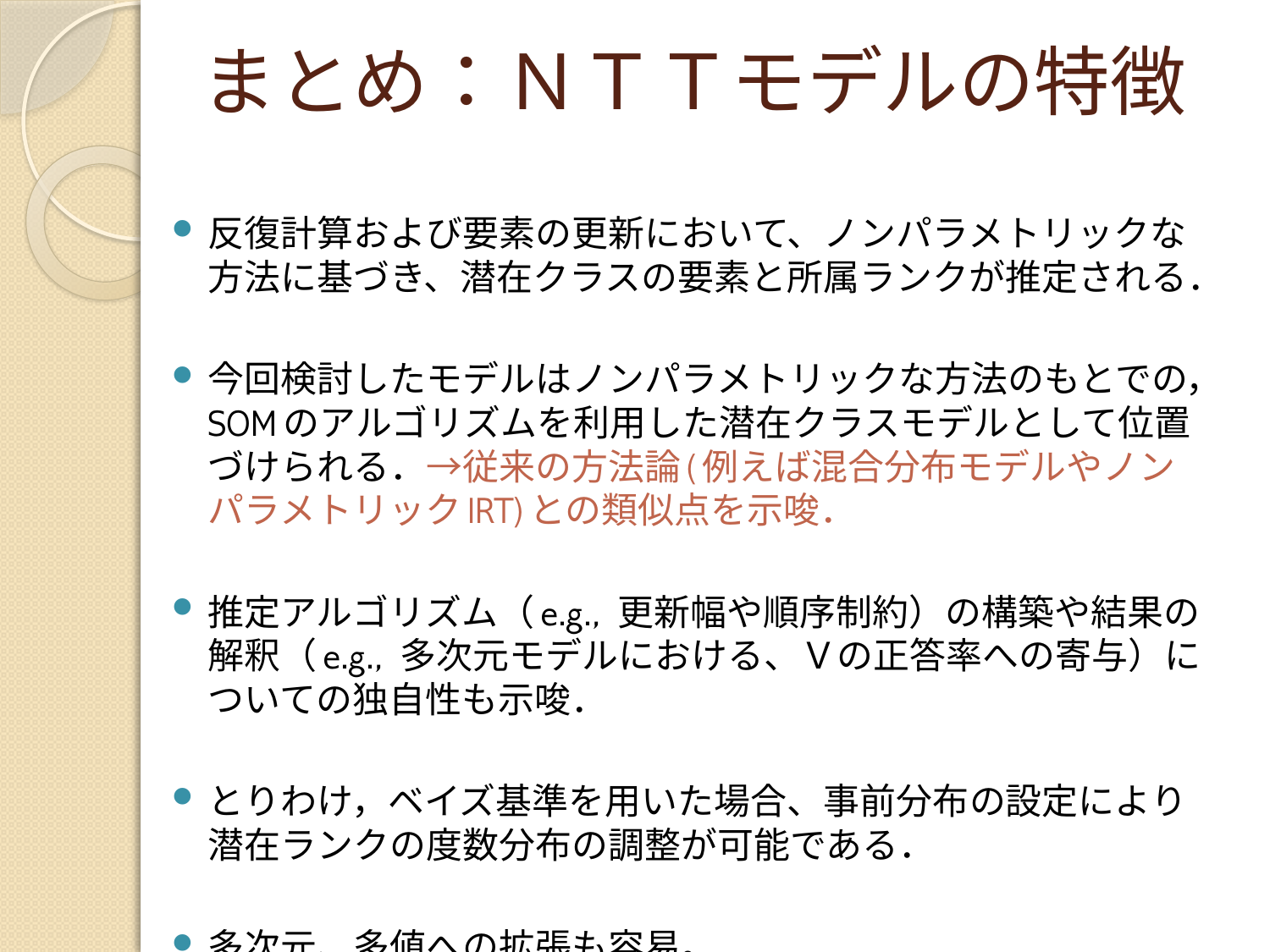

# まとめ：ＮＴＴモデルの特徴

反復計算および要素の更新において、ノンパラメトリックな方法に基づき、潜在クラスの要素と所属ランクが推定される．

今回検討したモデルはノンパラメトリックな方法のもとでの，SOMのアルゴリズムを利用した潜在クラスモデルとして位置づけられる．→従来の方法論(例えば混合分布モデルやノンパラメトリックIRT)との類似点を示唆．

推定アルゴリズム（e.g., 更新幅や順序制約）の構築や結果の解釈（e.g., 多次元モデルにおける、Ｖの正答率への寄与）についての独自性も示唆．

とりわけ，ベイズ基準を用いた場合、事前分布の設定により潜在ランクの度数分布の調整が可能である．

多次元、多値への拡張も容易。